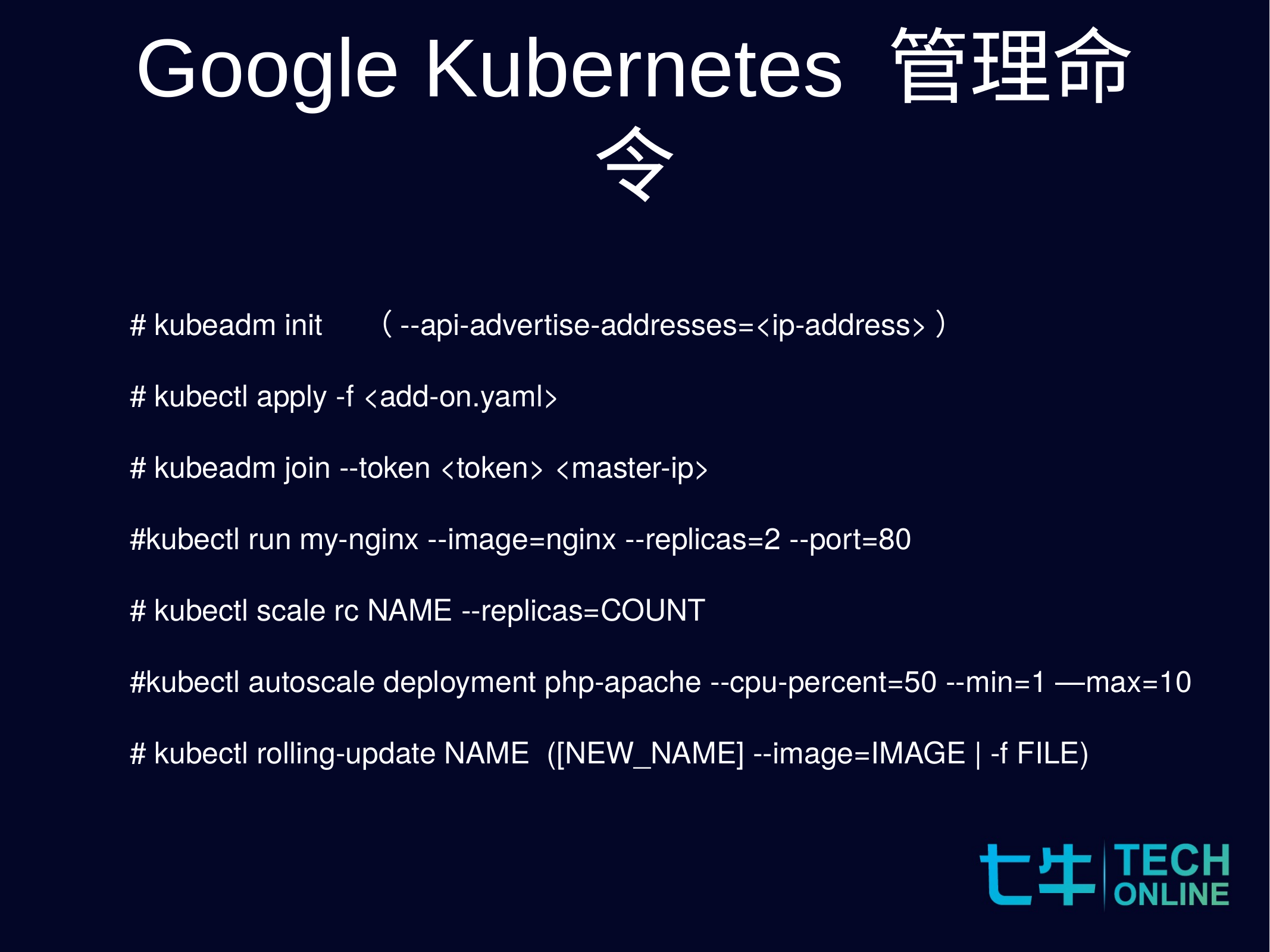

Google Kubernetes 管理命令
# kubeadm init    （--api-advertise-addresses=<ip-address>）
# kubectl apply -f <add-on.yaml>
# kubeadm join --token <token> <master-ip>
#kubectl run my-nginx --image=nginx --replicas=2 --port=80
# kubectl scale rc NAME --replicas=COUNT
#kubectl autoscale deployment php-apache --cpu-percent=50 --min=1 —max=10
# kubectl rolling-update NAME  ([NEW_NAME] --image=IMAGE | -f FILE)